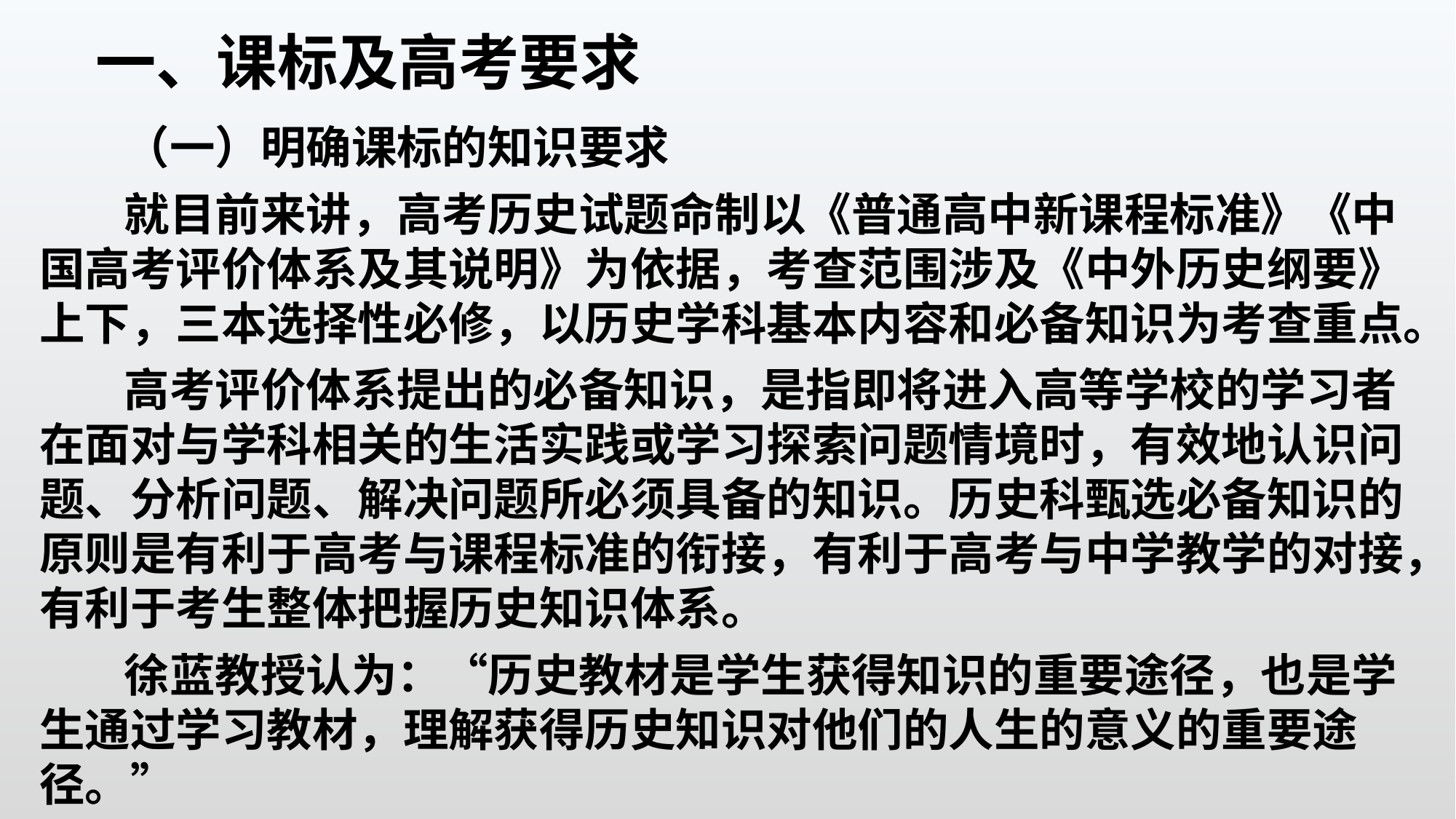

一、课标及高考要求
（一）明确课标的知识要求
就目前来讲，高考历史试题命制以《普通高中新课程标准》《中国高考评价体系及其说明》为依据，考查范围涉及《中外历史纲要》上下，三本选择性必修，以历史学科基本内容和必备知识为考查重点。
高考评价体系提出的必备知识，是指即将进入高等学校的学习者在面对与学科相关的生活实践或学习探索问题情境时，有效地认识问题、分析问题、解决问题所必须具备的知识。历史科甄选必备知识的原则是有利于高考与课程标准的衔接，有利于高考与中学教学的对接，有利于考生整体把握历史知识体系。
徐蓝教授认为：“历史教材是学生获得知识的重要途径，也是学生通过学习教材，理解获得历史知识对他们的人生的意义的重要途径。”